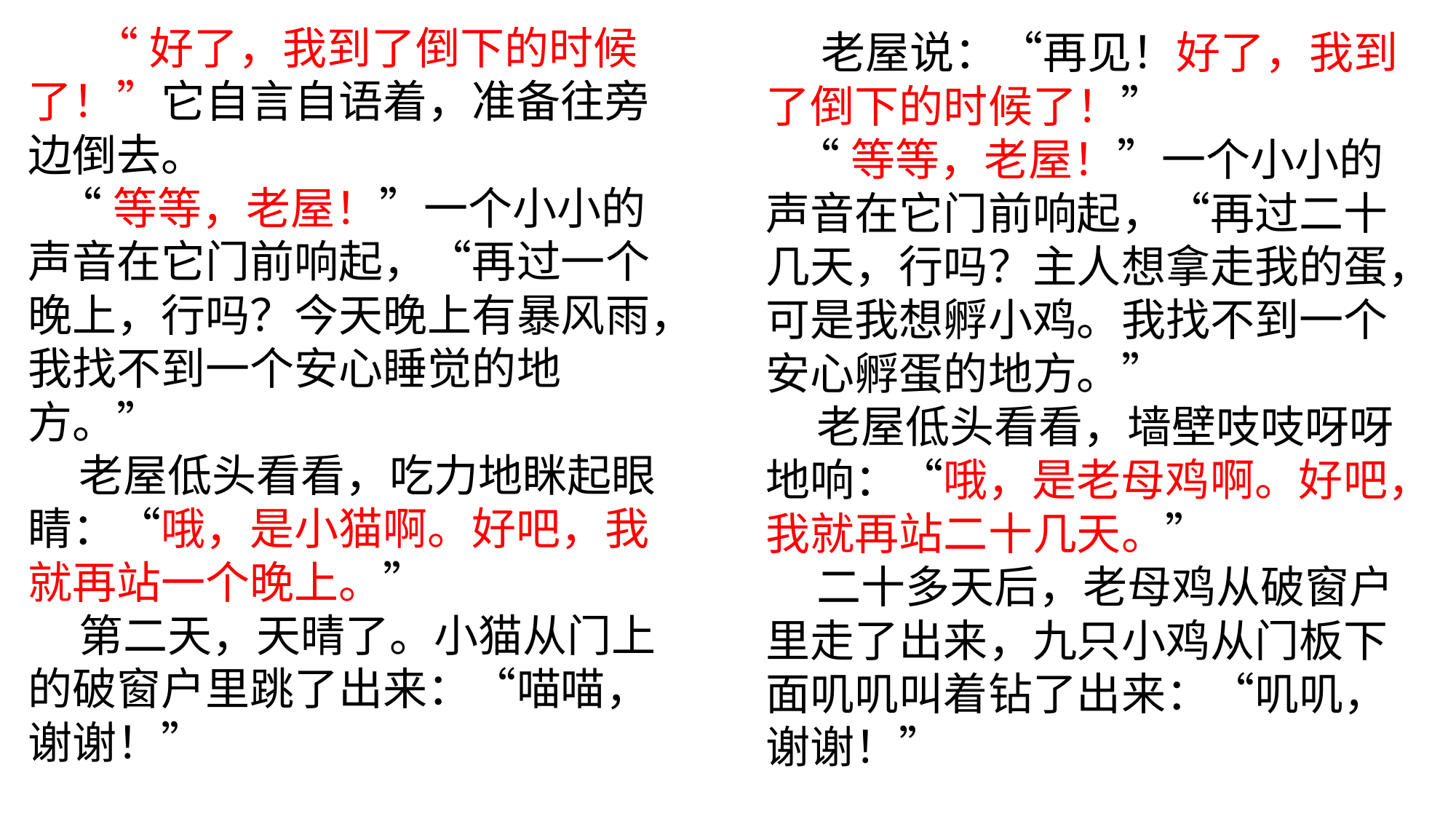

“好了，我到了倒下的时候了！”它自言自语着，准备往旁边倒去。
   “等等，老屋！”一个小小的声音在它门前响起，“再过一个晚上，行吗？今天晚上有暴风雨，我找不到一个安心睡觉的地方。”
    老屋低头看看，吃力地眯起眼睛：“哦，是小猫啊。好吧，我就再站一个晚上。”
    第二天，天晴了。小猫从门上的破窗户里跳了出来：“喵喵，谢谢！”
    老屋说：“再见！好了，我到了倒下的时候了！”
   “等等，老屋！”一个小小的声音在它门前响起，“再过二十几天，行吗？主人想拿走我的蛋，可是我想孵小鸡。我找不到一个安心孵蛋的地方。”
    老屋低头看看，墙壁吱吱呀呀地响：“哦，是老母鸡啊。好吧，我就再站二十几天。”
    二十多天后，老母鸡从破窗户里走了出来，九只小鸡从门板下面叽叽叫着钻了出来：“叽叽，谢谢！”